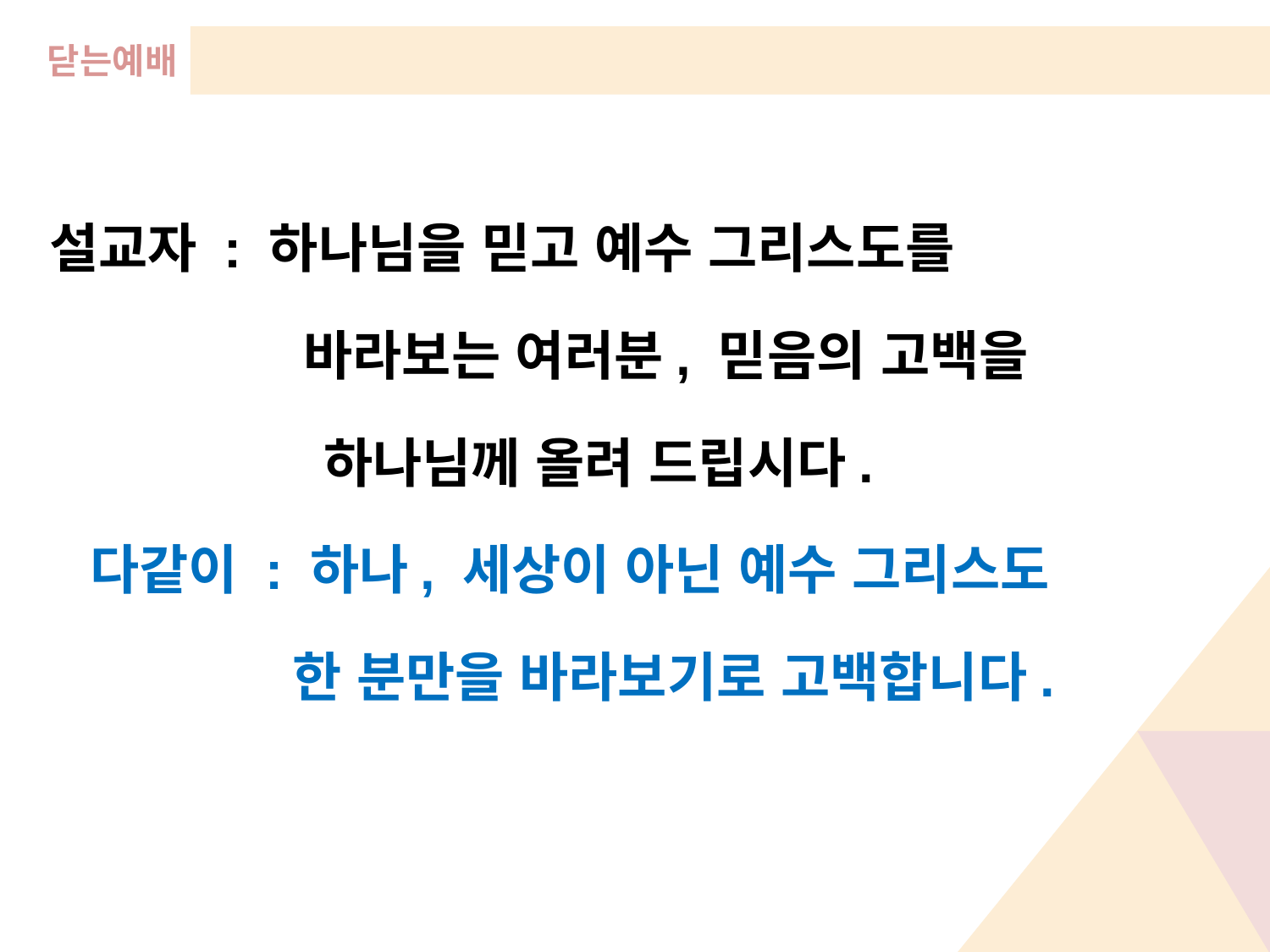

닫는예배
설교자 : 하나님을 믿고 예수 그리스도를
            바라보는 여러분, 믿음의 고백을
  하나님께 올려 드립시다.
다같이 : 하나, 세상이 아닌 예수 그리스도
            한 분만을 바라보기로 고백합니다.